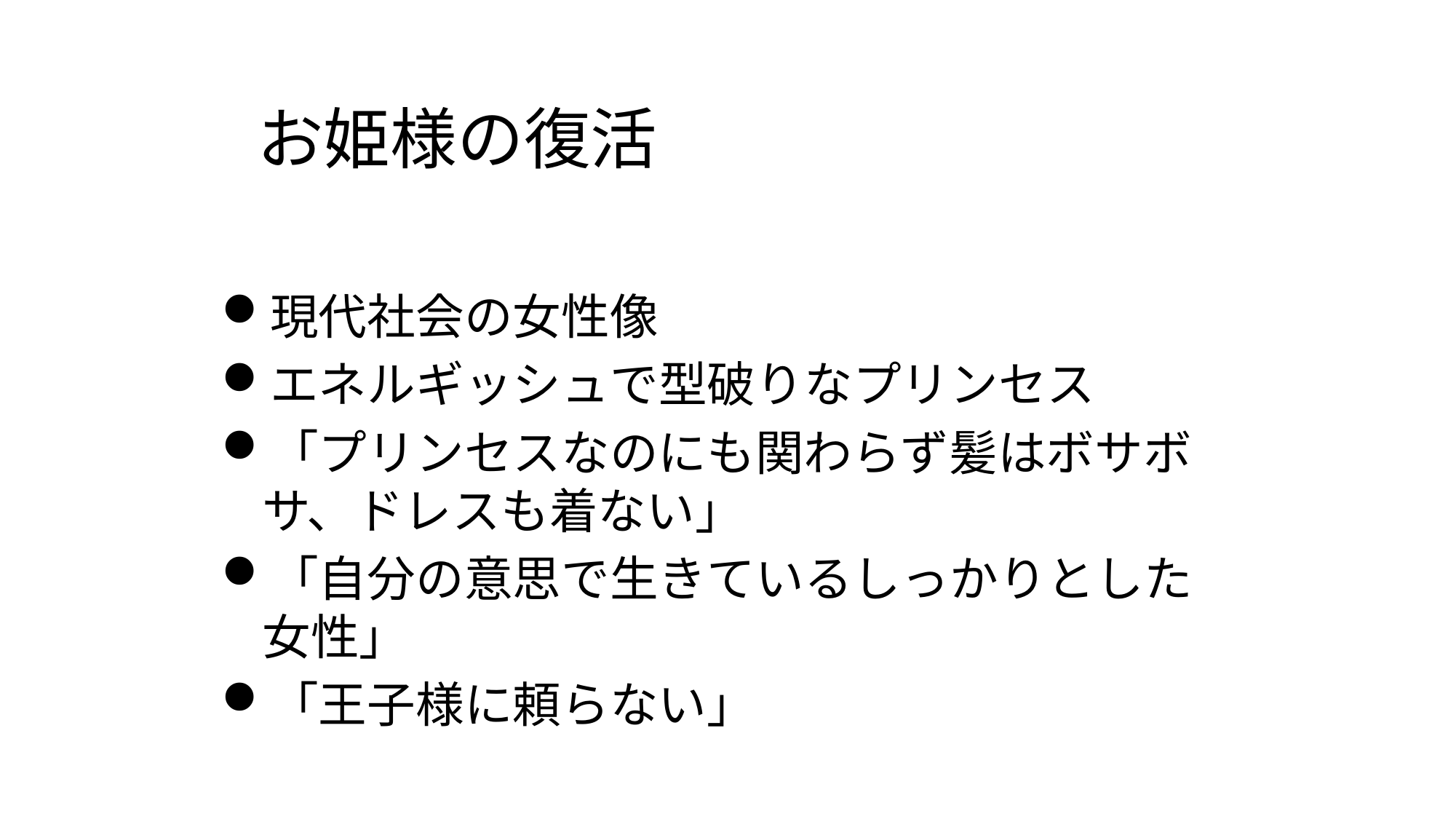

お姫様の復活
現代社会の女性像
エネルギッシュで型破りなプリンセス
「プリンセスなのにも関わらず髪はボサボサ、ドレスも着ない」
「自分の意思で生きているしっかりとした女性」
「王子様に頼らない」